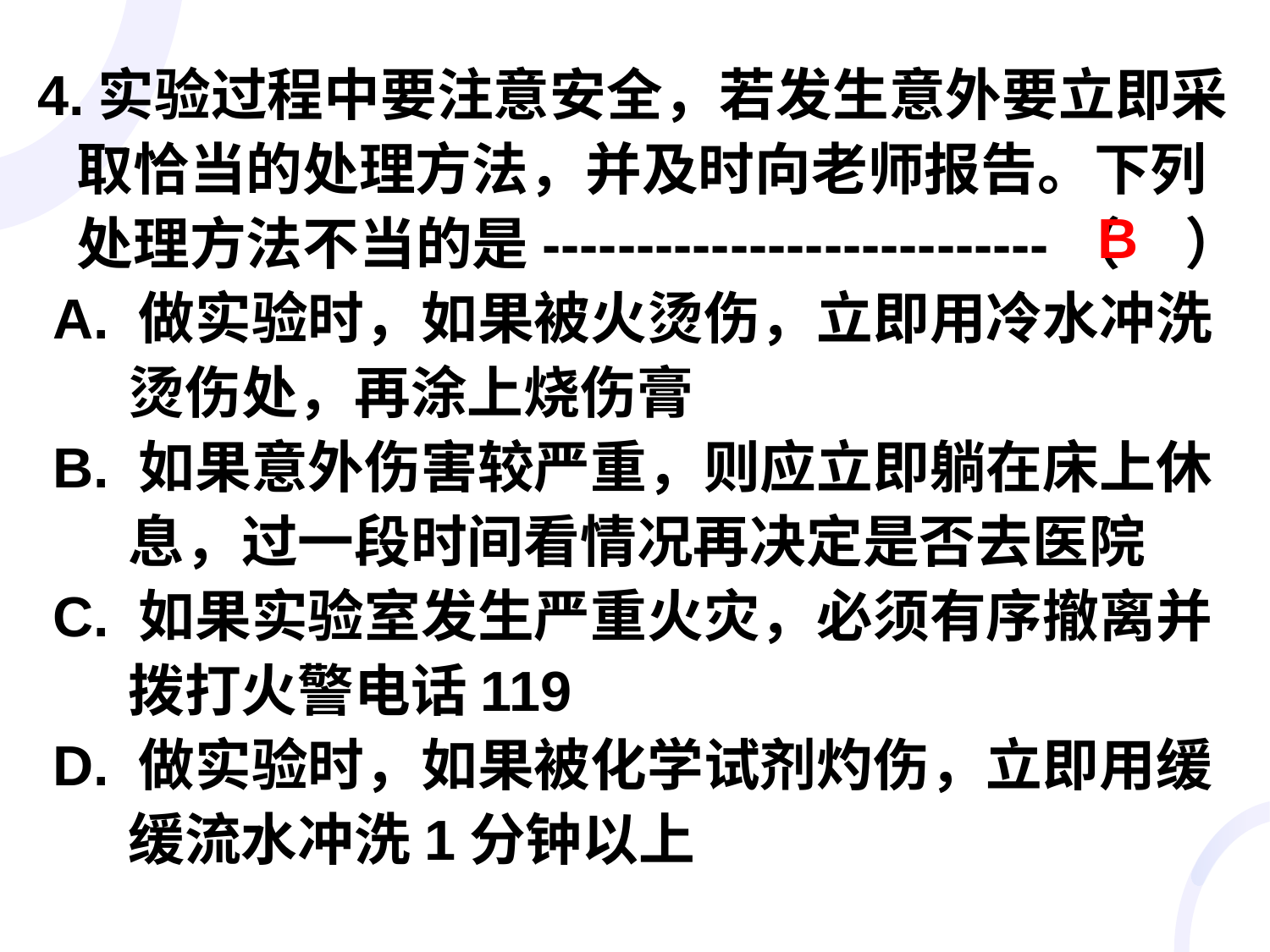

4.实验过程中要注意安全，若发生意外要立即采
  取恰当的处理方法，并及时向老师报告。下列
  处理方法不当的是---------------------------（     ）
 A. 做实验时，如果被火烫伤，立即用冷水冲洗
      烫伤处，再涂上烧伤膏
 B. 如果意外伤害较严重，则应立即躺在床上休
      息，过一段时间看情况再决定是否去医院
 C. 如果实验室发生严重火灾，必须有序撤离并
      拨打火警电话119
 D. 做实验时，如果被化学试剂灼伤，立即用缓
      缓流水冲洗1分钟以上
B